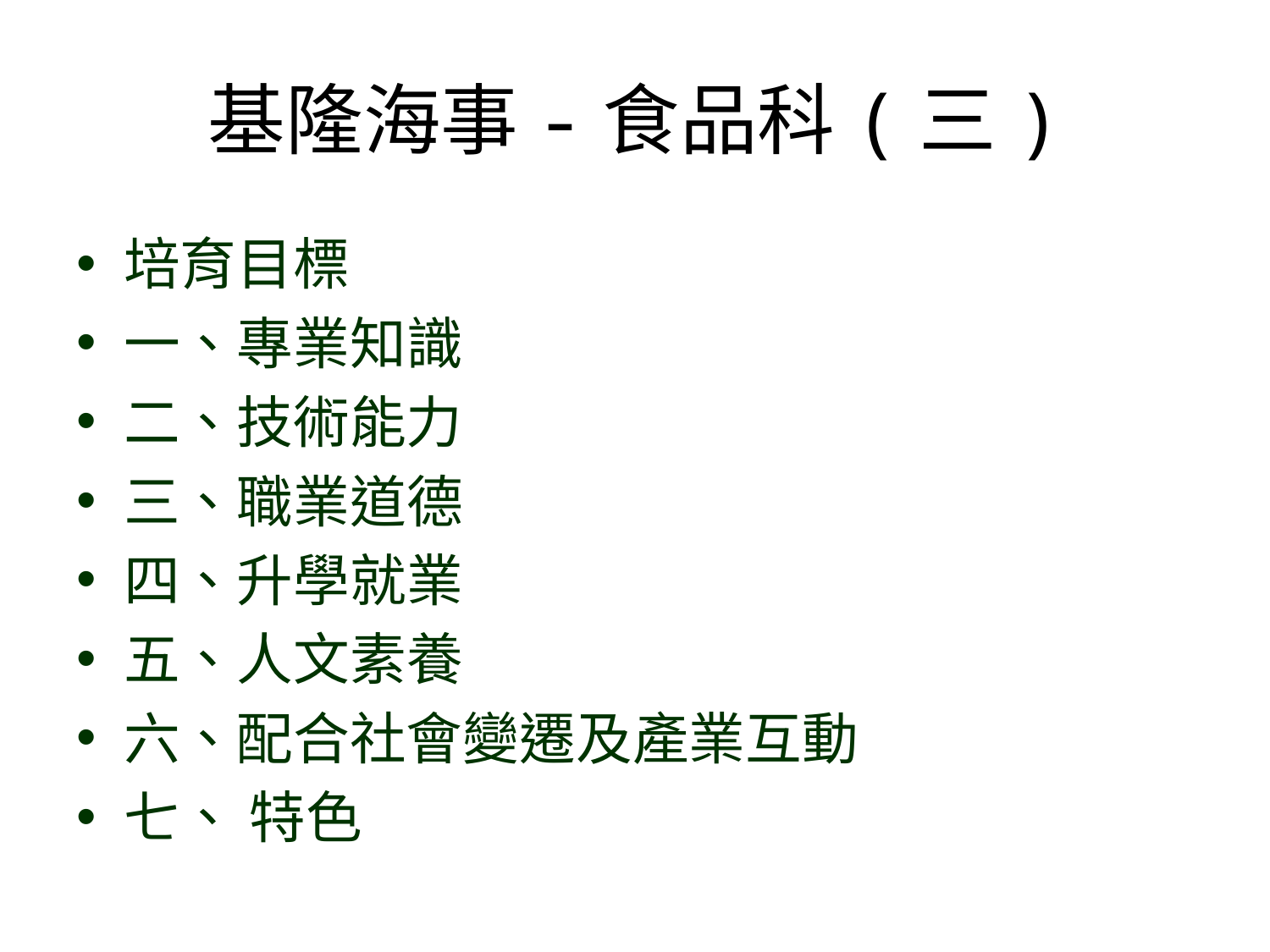

# 基隆海事-食品科(三)
培育目標
一、專業知識
二、技術能力
三、職業道德
四、升學就業
五、人文素養
六、配合社會變遷及產業互動
七、 特色